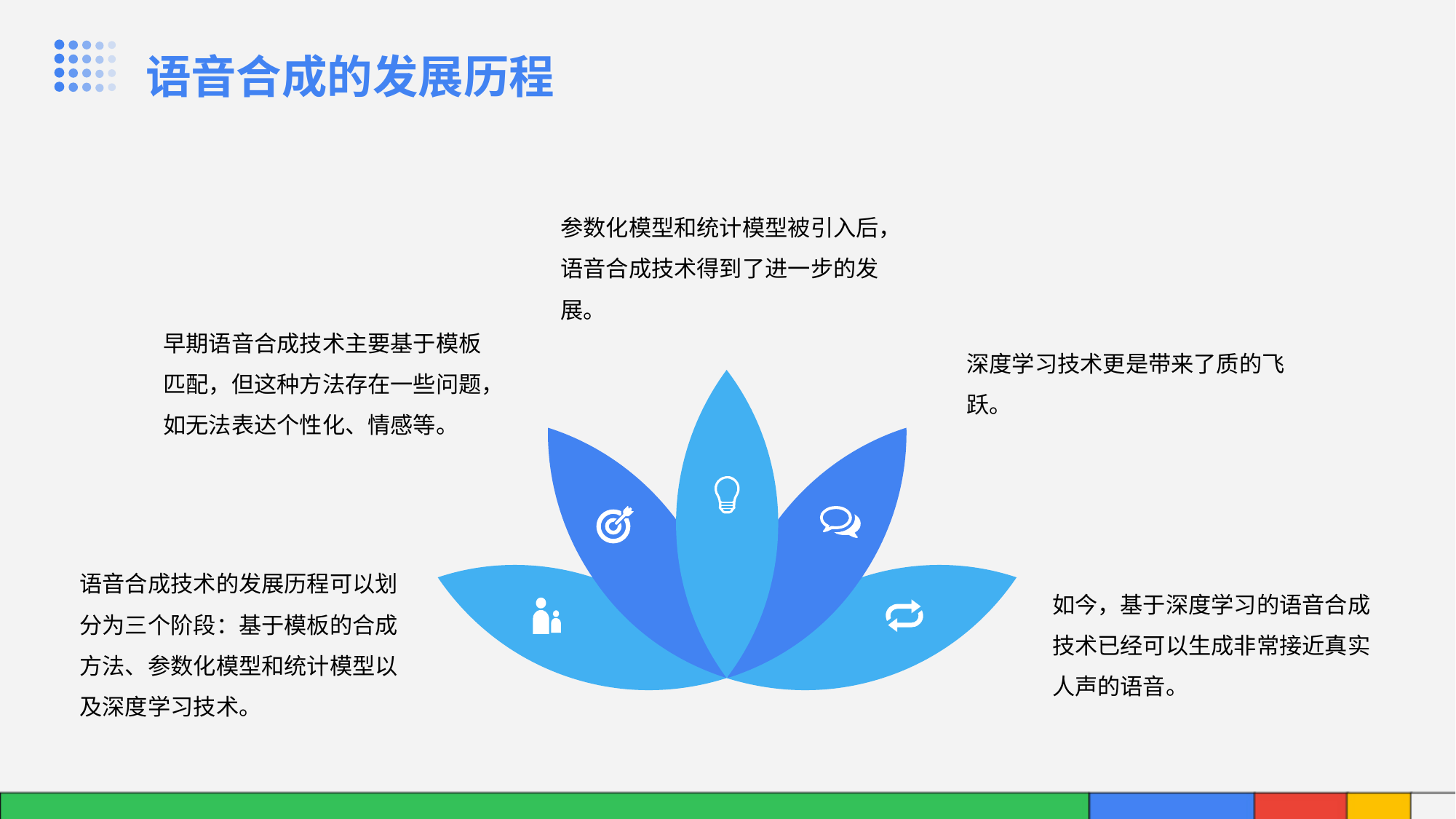

语音合成的发展历程

参数化模型和统计模型被引入后，语音合成技术得到了进一步的发展。
早期语音合成技术主要基于模板匹配，但这种方法存在一些问题，如无法表达个性化、情感等。
深度学习技术更是带来了质的飞跃。

语音合成技术的发展历程可以划分为三个阶段：基于模板的合成方法、参数化模型和统计模型以及深度学习技术。
如今，基于深度学习的语音合成技术已经可以生成非常接近真实人声的语音。